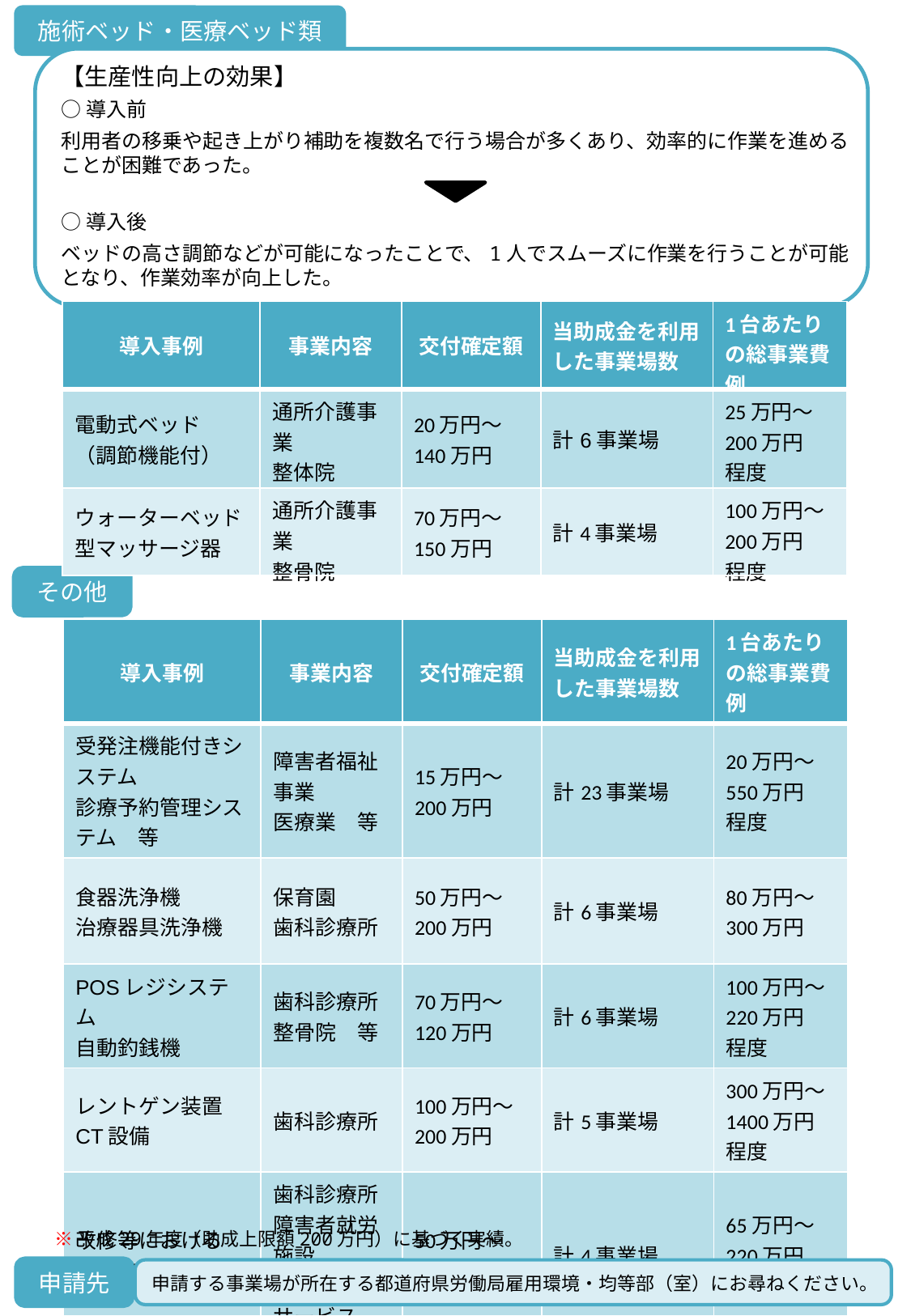

施術ベッド・医療ベッド類
【生産性向上の効果】
○導入前
利用者の移乗や起き上がり補助を複数名で行う場合が多くあり、効率的に作業を進めることが困難であった。

○導入後
ベッドの高さ調節などが可能になったことで、1人でスムーズに作業を行うことが可能となり、作業効率が向上した。

| 導入事例 | 事業内容 | 交付確定額 | 当助成金を利用した事業場数 | 1台あたりの総事業費例 |
| --- | --- | --- | --- | --- |
| 電動式ベッド （調節機能付） | 通所介護事業 整体院 | 20万円～ 140万円 | 計6事業場 | 25万円～ 200万円 程度 |
| ウォーターベッド型マッサージ器 | 通所介護事業 整骨院 | 70万円～150万円 | 計4事業場 | 100万円～200万円 程度 |
その他
| 導入事例 | 事業内容 | 交付確定額 | 当助成金を利用した事業場数 | 1台あたりの総事業費例 |
| --- | --- | --- | --- | --- |
| 受発注機能付きシステム 診療予約管理システム　等 | 障害者福祉事業 医療業　等 | 15万円～ 200万円 | 計23事業場 | 20万円～550万円 程度 |
| 食器洗浄機 治療器具洗浄機 | 保育園 歯科診療所 | 50万円～ 200万円 | 計6事業場 | 80万円～ 300万円 |
| POSレジシステム 自動釣銭機 | 歯科診療所 整骨院　等 | 70万円～120万円 | 計6事業場 | 100万円～220万円 程度 |
| レントゲン装置 CT設備 | 歯科診療所 | 100万円～ 200万円 | 計5事業場 | 300万円～ 1400万円 程度 |
| 改修等における レイアウト変更 | 歯科診療所 障害者就労施設 放課後デイサービス | 50万円～ 150万円 | 計4事業場 | 65万円～ 220万円 程度 |
※平成29年度（助成上限額200万円）に基づく実績。
申請先

申請する事業場が所在する都道府県労働局雇用環境・均等部（室）にお尋ねください。